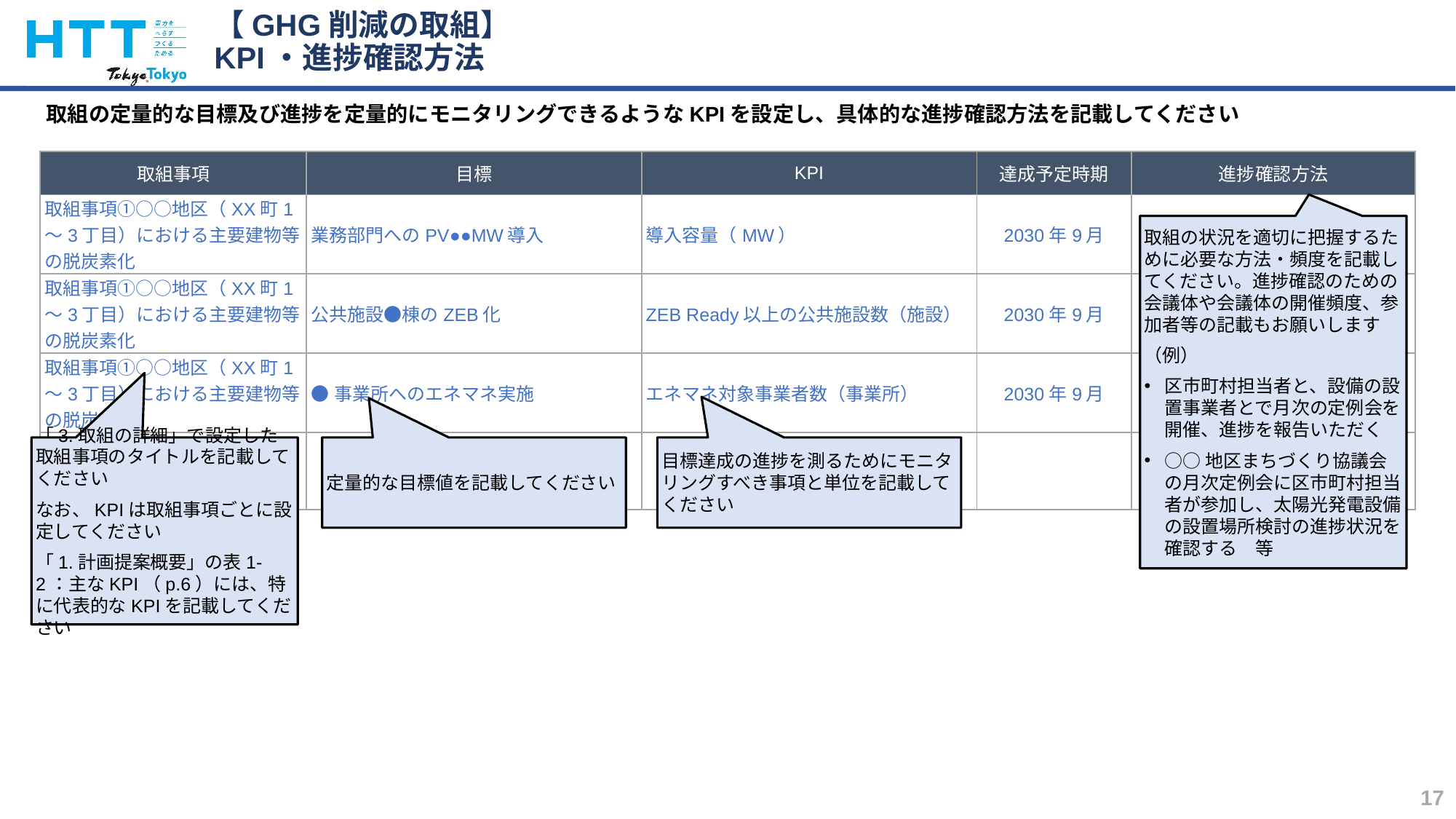

# 【GHG削減の取組】 KPI・進捗確認方法
取組の定量的な目標及び進捗を定量的にモニタリングできるようなKPIを設定し、具体的な進捗確認方法を記載してください
| 取組事項 | 目標 | KPI | 達成予定時期 | 進捗確認方法 |
| --- | --- | --- | --- | --- |
| 取組事項①○○地区（XX町1～3丁目）における主要建物等の脱炭素化 | 業務部門へのPV●●MW導入 | 導入容量（MW） | 2030年9月 |  |
| 取組事項①○○地区（XX町1～3丁目）における主要建物等の脱炭素化 | 公共施設●棟のZEB化 | ZEB Ready以上の公共施設数（施設） | 2030年9月 |  |
| 取組事項①○○地区（XX町1～3丁目）における主要建物等の脱炭素化 | ●事業所へのエネマネ実施 | エネマネ対象事業者数（事業所） | 2030年9月 |  |
|  |  |  |  |  |
取組の状況を適切に把握するために必要な方法・頻度を記載してください。進捗確認のための会議体や会議体の開催頻度、参加者等の記載もお願いします
（例）
区市町村担当者と、設備の設置事業者とで月次の定例会を開催、進捗を報告いただく
○○地区まちづくり協議会の月次定例会に区市町村担当者が参加し、太陽光発電設備の設置場所検討の進捗状況を確認する　等
「3.取組の詳細」で設定した取組事項のタイトルを記載してください
なお、KPIは取組事項ごとに設定してください
「1.計画提案概要」の表1-2：主なKPI（p.6）には、特に代表的なKPIを記載してください
定量的な目標値を記載してください
目標達成の進捗を測るためにモニタリングすべき事項と単位を記載してください
17